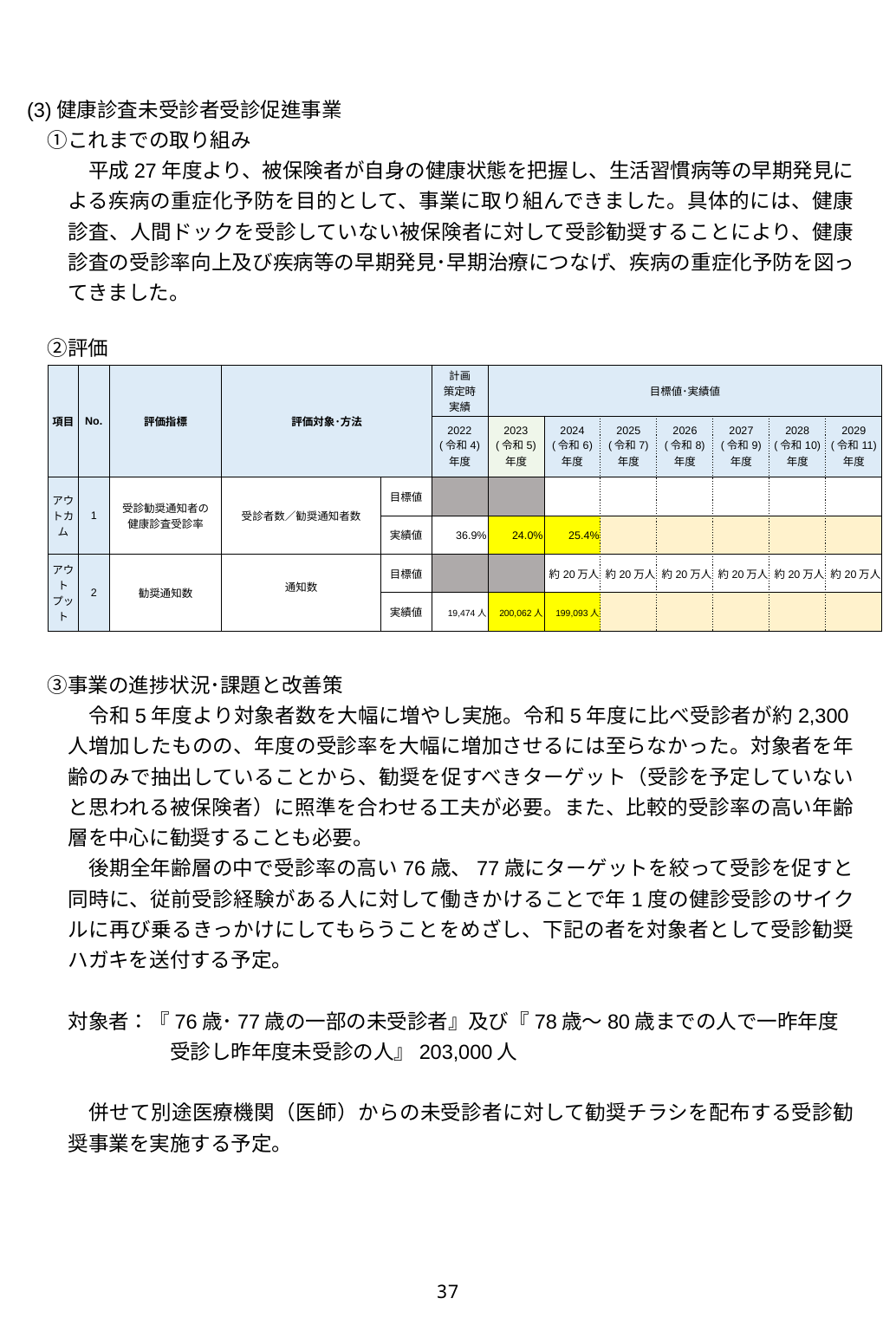

(3)健康診査未受診者受診促進事業
　①これまでの取り組み
　平成27年度より、被保険者が自身の健康状態を把握し、生活習慣病等の早期発見による疾病の重症化予防を目的として、事業に取り組んできました。具体的には、健康診査、人間ドックを受診していない被保険者に対して受診勧奨することにより、健康診査の受診率向上及び疾病等の早期発見･早期治療につなげ、疾病の重症化予防を図ってきました。
　②評価
| 項目 | No. | 評価指標 | 評価対象･方法 |  | 計画 策定時 実績 | 目標値･実績値 |  |  |  |  |  |  |
| --- | --- | --- | --- | --- | --- | --- | --- | --- | --- | --- | --- | --- |
|  |  |  |  |  | 2022 (令和4) 年度 | 2023 (令和5) 年度 | 2024 (令和6) 年度 | 2025 (令和7) 年度 | 2026 (令和8) 年度 | 2027 (令和9) 年度 | 2028 (令和10) 年度 | 2029 (令和11) 年度 |
| アウトカム | 1 | 受診勧奨通知者の 健康診査受診率 | 受診者数／勧奨通知者数 | 目標値 |  |  |  |  |  |  |  |  |
|  |  |  |  | 実績値 | 36.9% | 24.0% | 25.4% |  |  |  |  |  |
| アウトプット | 2 | 勧奨通知数 | 通知数 | 目標値 |  |  | 約20万人 | 約20万人 | 約20万人 | 約20万人 | 約20万人 | 約20万人 |
|  |  |  |  | 実績値 | 19,474人 | 200,062人 | 199,093人 |  |  |  |  |  |

　③事業の進捗状況･課題と改善策
　令和5年度より対象者数を大幅に増やし実施。令和5年度に比べ受診者が約2,300人増加したものの、年度の受診率を大幅に増加させるには至らなかった。対象者を年齢のみで抽出していることから、勧奨を促すべきターゲット（受診を予定していないと思われる被保険者）に照準を合わせる工夫が必要。また、比較的受診率の高い年齢層を中心に勧奨することも必要。
　後期全年齢層の中で受診率の高い76歳、77歳にターゲットを絞って受診を促すと同時に、従前受診経験がある人に対して働きかけることで年1度の健診受診のサイクルに再び乗るきっかけにしてもらうことをめざし、下記の者を対象者として受診勧奨ハガキを送付する予定。

対象者：『76歳･77歳の一部の未受診者』及び『78歳～80歳までの人で一昨年度
　　　　　受診し昨年度未受診の人』203,000人

　併せて別途医療機関（医師）からの未受診者に対して勧奨チラシを配布する受診勧奨事業を実施する予定。
37